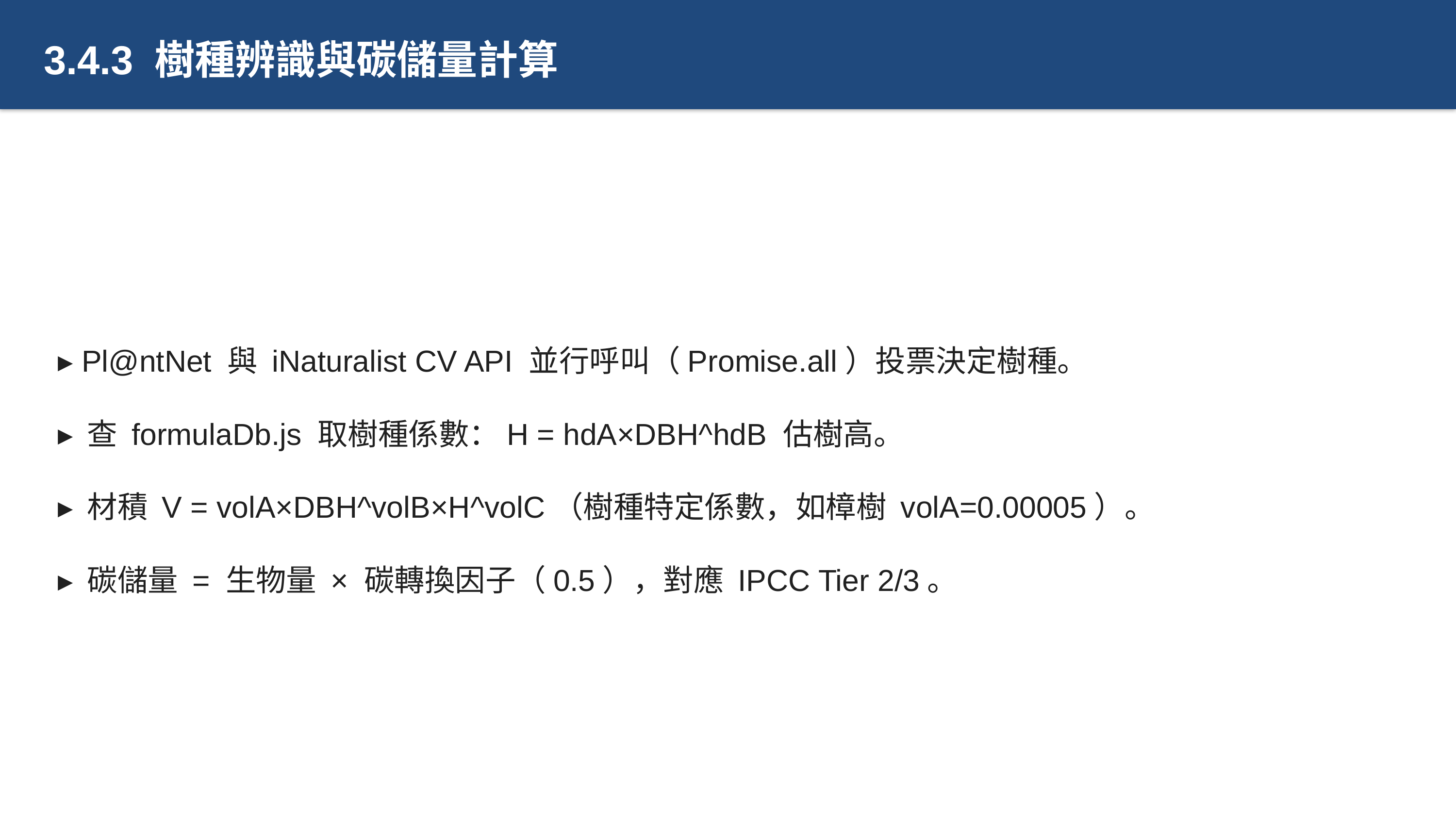

3.4.3 樹種辨識與碳儲量計算
▸ Pl@ntNet 與 iNaturalist CV API 並行呼叫（Promise.all）投票決定樹種。
▸ 查 formulaDb.js 取樹種係數：H = hdA×DBH^hdB 估樹高。
▸ 材積 V = volA×DBH^volB×H^volC（樹種特定係數，如樟樹 volA=0.00005）。
▸ 碳儲量 = 生物量 × 碳轉換因子（0.5），對應 IPCC Tier 2/3。